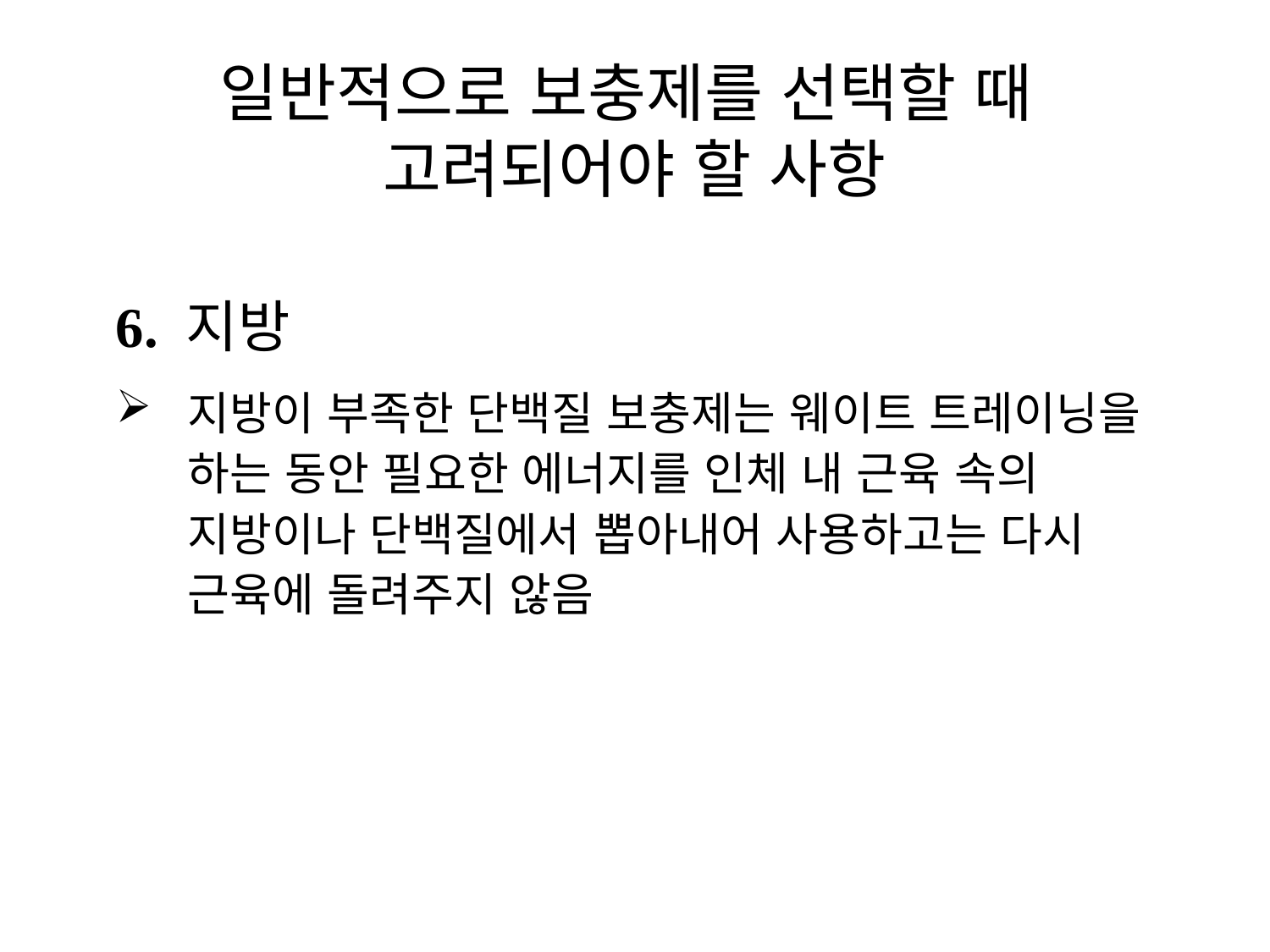

# 일반적으로 보충제를 선택할 때 고려되어야 할 사항
6. 지방
지방이 부족한 단백질 보충제는 웨이트 트레이닝을 하는 동안 필요한 에너지를 인체 내 근육 속의 지방이나 단백질에서 뽑아내어 사용하고는 다시 근육에 돌려주지 않음